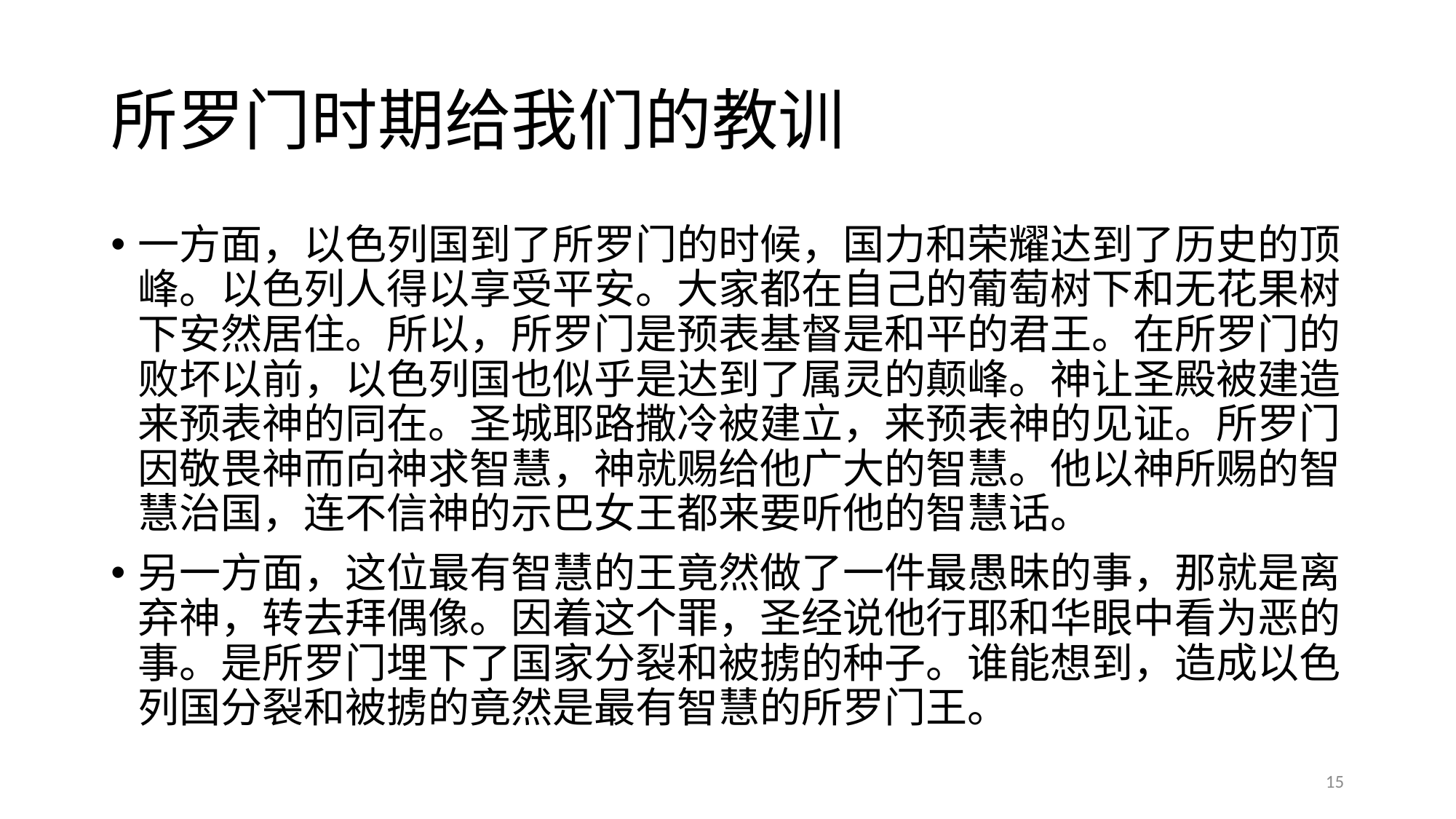

# 所罗门时期给我们的教训
一方面，以色列国到了所罗门的时候，国力和荣耀达到了历史的顶峰。以色列人得以享受平安。大家都在自己的葡萄树下和无花果树下安然居住。所以，所罗门是预表基督是和平的君王。在所罗门的败坏以前，以色列国也似乎是达到了属灵的颠峰。神让圣殿被建造来预表神的同在。圣城耶路撒冷被建立，来预表神的见证。所罗门因敬畏神而向神求智慧，神就赐给他广大的智慧。他以神所赐的智慧治国，连不信神的示巴女王都来要听他的智慧话。
另一方面，这位最有智慧的王竟然做了一件最愚昧的事，那就是离弃神，转去拜偶像。因着这个罪，圣经说他行耶和华眼中看为恶的事。是所罗门埋下了国家分裂和被掳的种子。谁能想到，造成以色列国分裂和被掳的竟然是最有智慧的所罗门王。
15